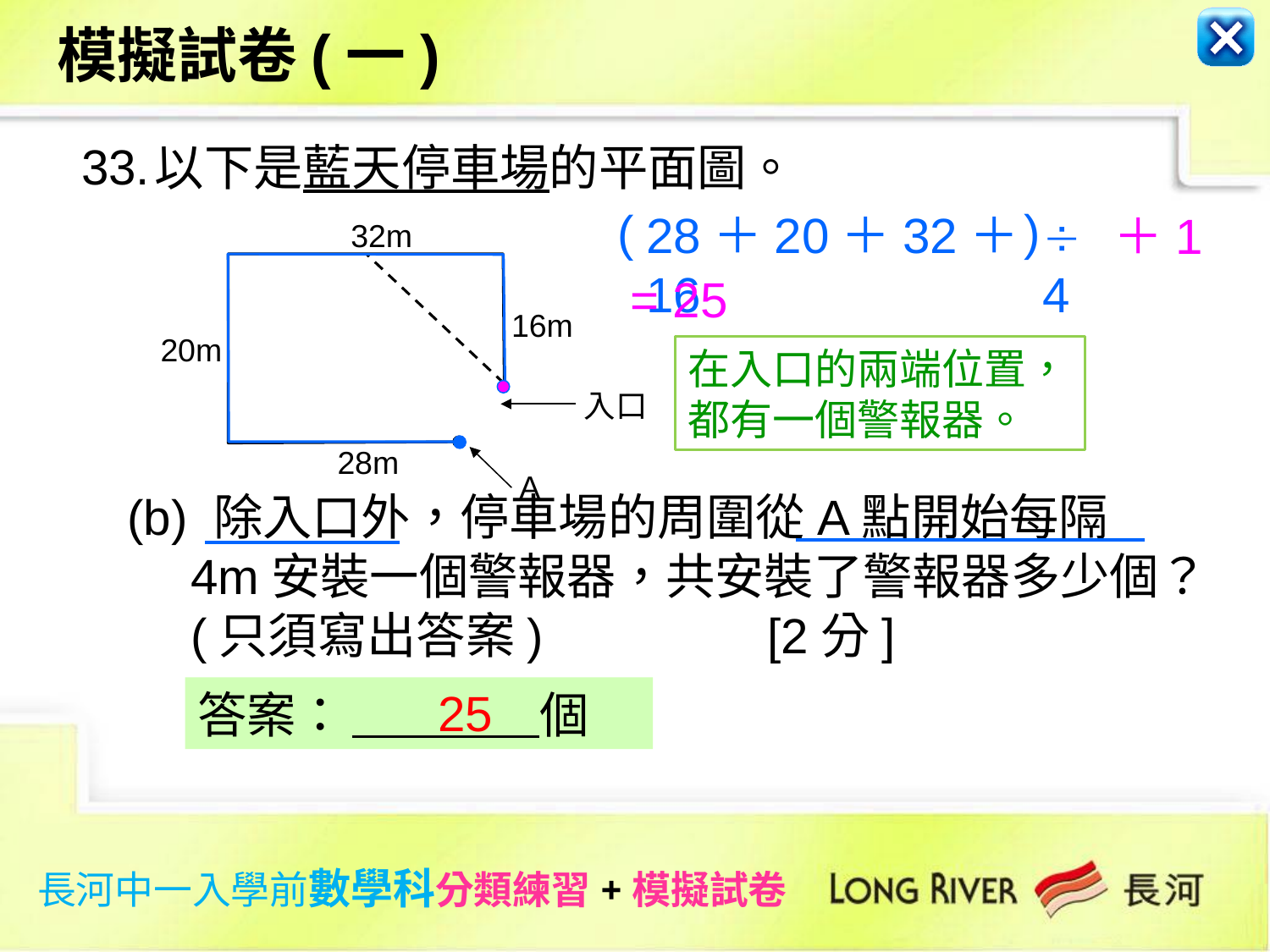

模擬試卷(一)
33.
以下是藍天停車場的平面圖。
)
(
28＋20＋32＋16
÷ 4
＋1
32m

= 25
16m
20m
在入口的兩端位置，都有一個警報器。
入口

28m
A
(b) 除入口外，停車場的周圍從A點開始每隔4m安裝一個警報器，共安裝了警報器多少個？(只須寫出答案)   	     [2分]
25
答案：                           個